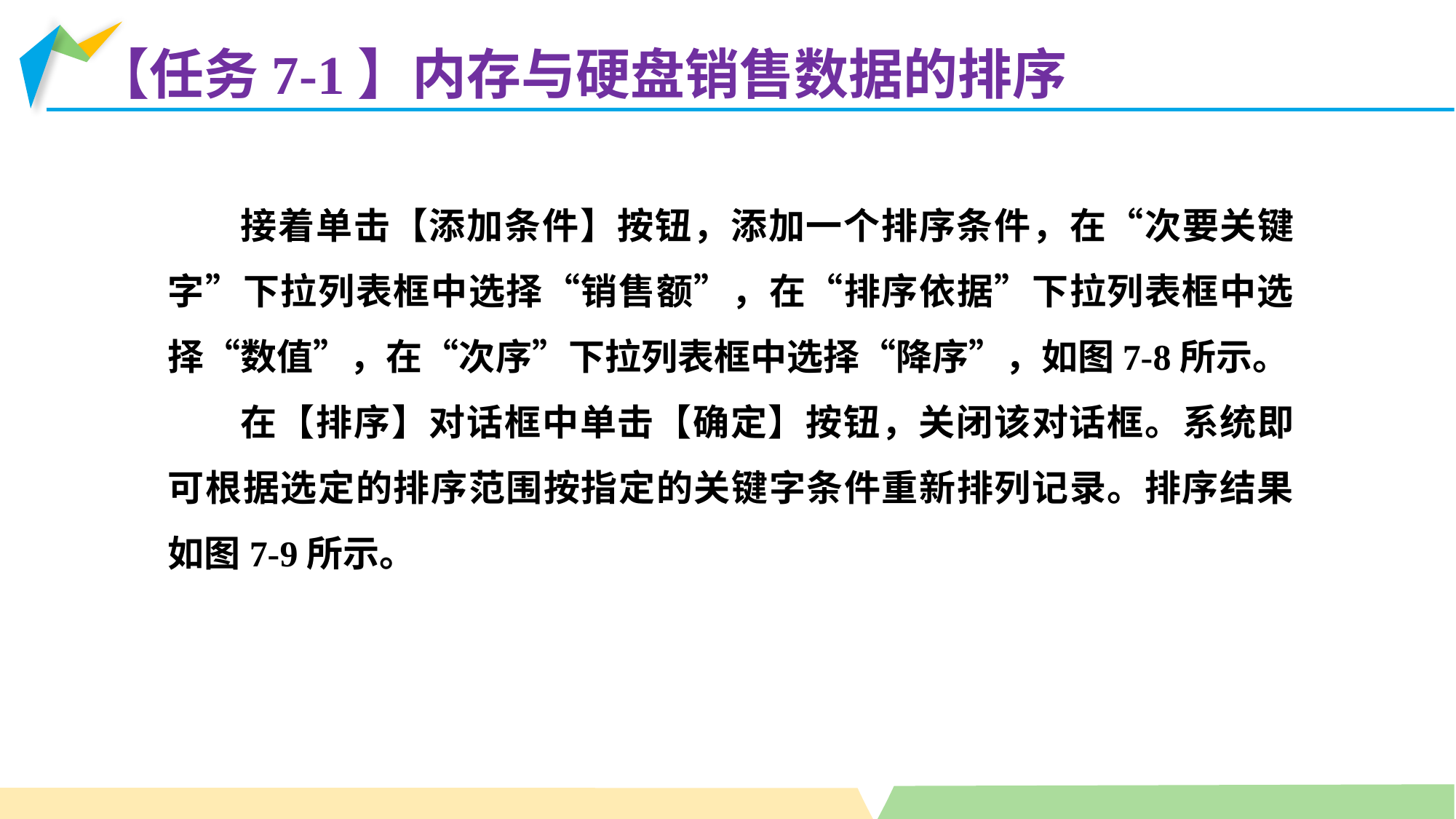

【任务7-1】内存与硬盘销售数据的排序
接着单击【添加条件】按钮，添加一个排序条件，在“次要关键字”下拉列表框中选择“销售额”，在“排序依据”下拉列表框中选择“数值”，在“次序”下拉列表框中选择“降序”，如图7-8所示。
在【排序】对话框中单击【确定】按钮，关闭该对话框。系统即可根据选定的排序范围按指定的关键字条件重新排列记录。排序结果如图7-9所示。